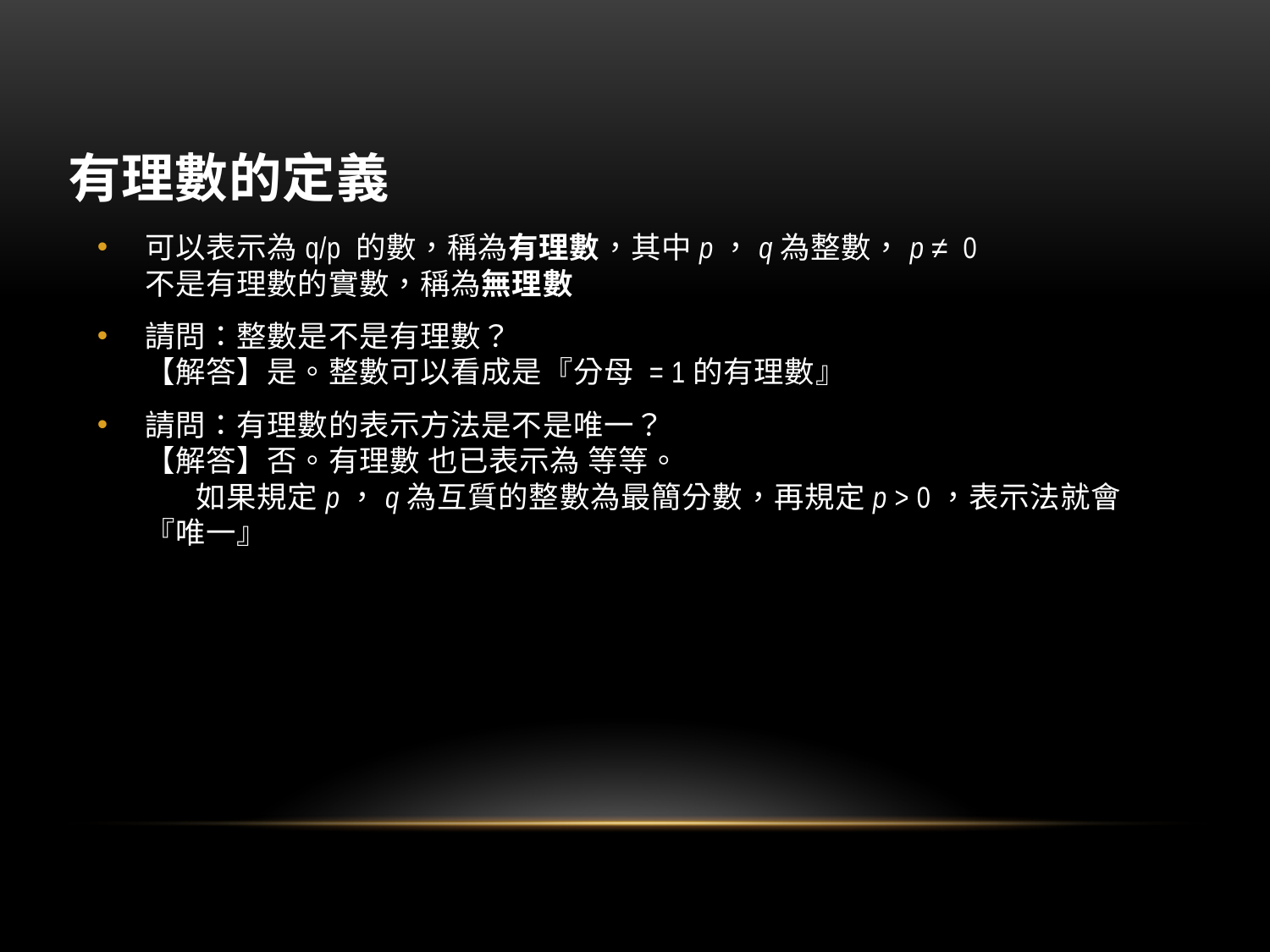

# 有理數的定義
可以表示為q/p 的數，稱為有理數，其中p，q為整數，p ≠  0
不是有理數的實數，稱為無理數
請問：整數是不是有理數？
【解答】是。整數可以看成是『分母 = 1的有理數』
請問：有理數的表示方法是不是唯一？
【解答】否。有理數 也已表示為 等等。
       如果規定p，q為互質的整數為最簡分數，再規定p > 0，表示法就會『唯一』